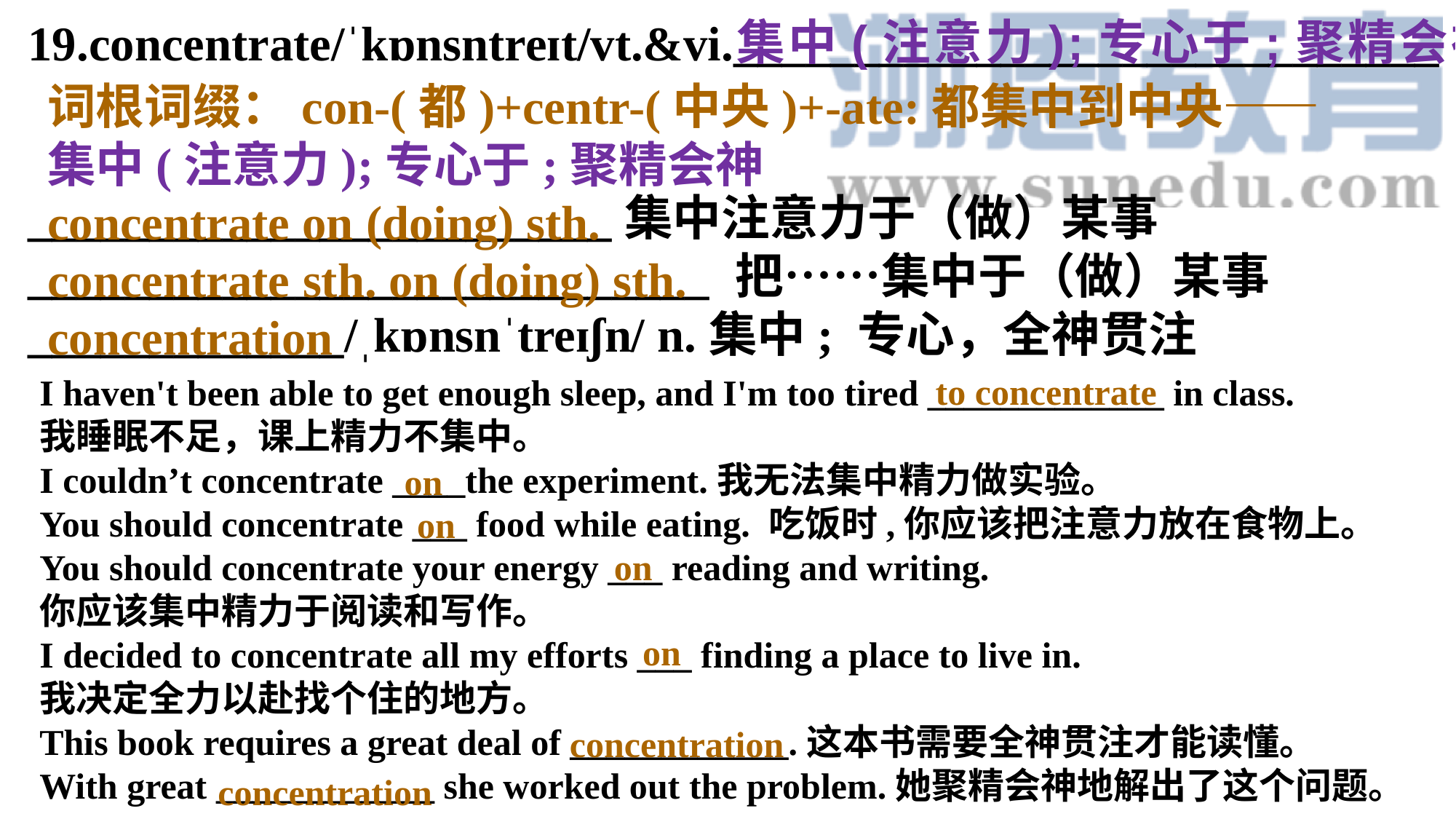

19.concentrate/ˈkɒnsntreɪt/vt.&vi._____________________________

________________________集中注意力于（做）某事
____________________________ 把……集中于（做）某事
_____________/ˌkɒnsnˈtreɪʃn/ n.集中; 专心，全神贯注
集中(注意力);专心于;聚精会神

词根词缀：con-(都)+centr-(中央)+-ate:都集中到中央——
集中(注意力);专心于;聚精会神
concentrate on (doing) sth.
concentrate sth. on (doing) sth.
concentration
I haven't been able to get enough sleep, and I'm too tired _____________ in class.
我睡眠不足，课上精力不集中。I couldn’t concentrate ____the experiment.我无法集中精力做实验。
You should concentrate ___ food while eating. 吃饭时,你应该把注意力放在食物上。You should concentrate your energy ___ reading and writing.
你应该集中精力于阅读和写作。I decided to concentrate all my efforts ___ finding a place to live in.
我决定全力以赴找个住的地方。This book requires a great deal of ____________.这本书需要全神贯注才能读懂。With great ____________ she worked out the problem.她聚精会神地解出了这个问题。
to concentrate
on
on
on
on
concentration
concentration